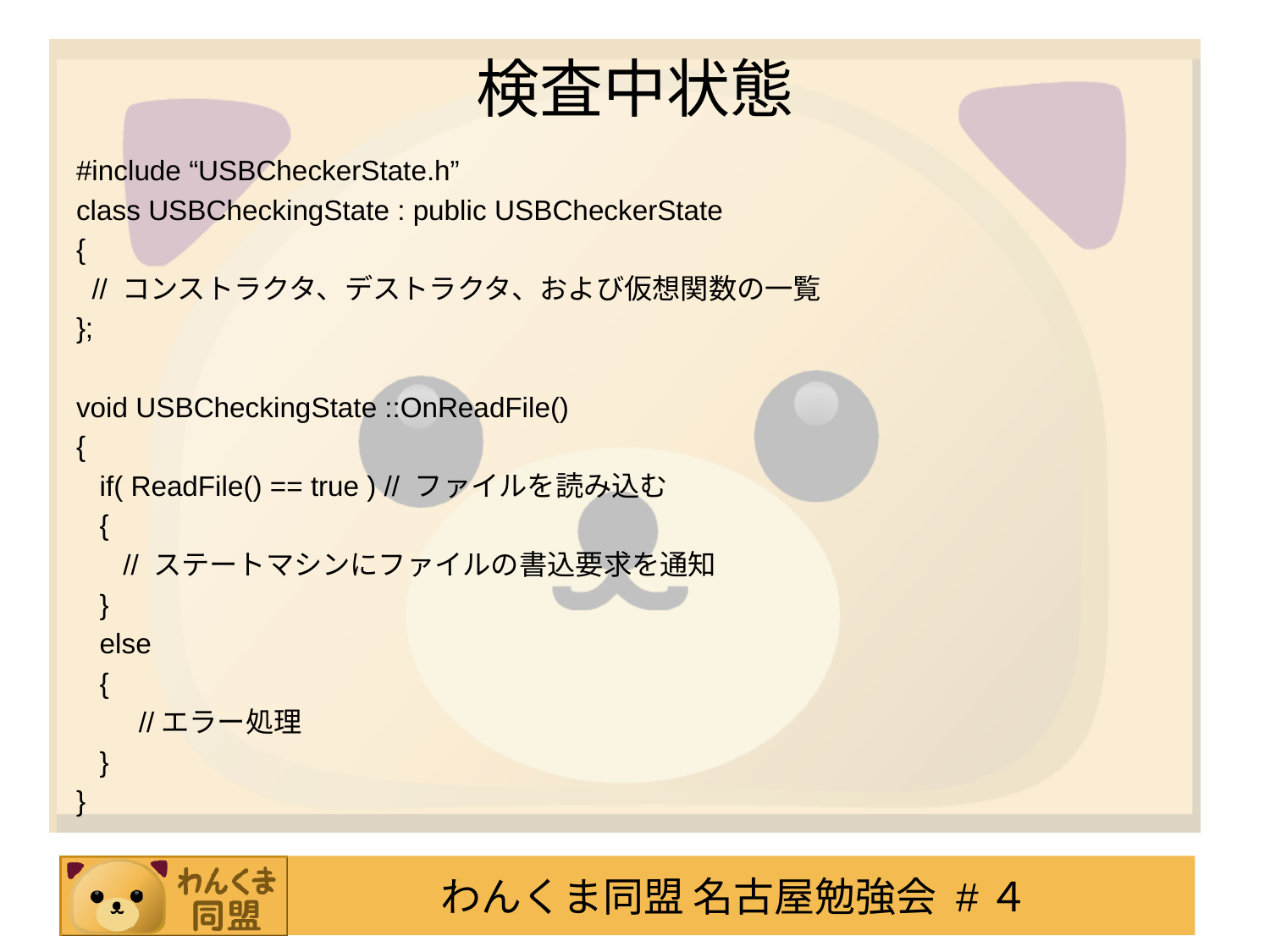

# 検査中状態
#include “USBCheckerState.h”
class USBCheckingState : public USBCheckerState
{
  // コンストラクタ、デストラクタ、および仮想関数の一覧
};

void USBCheckingState ::OnReadFile()
{
   if( ReadFile() == true ) // ファイルを読み込む
   {
      // ステートマシンにファイルの書込要求を通知
   }
   else
   {
        //エラー処理
   }
}